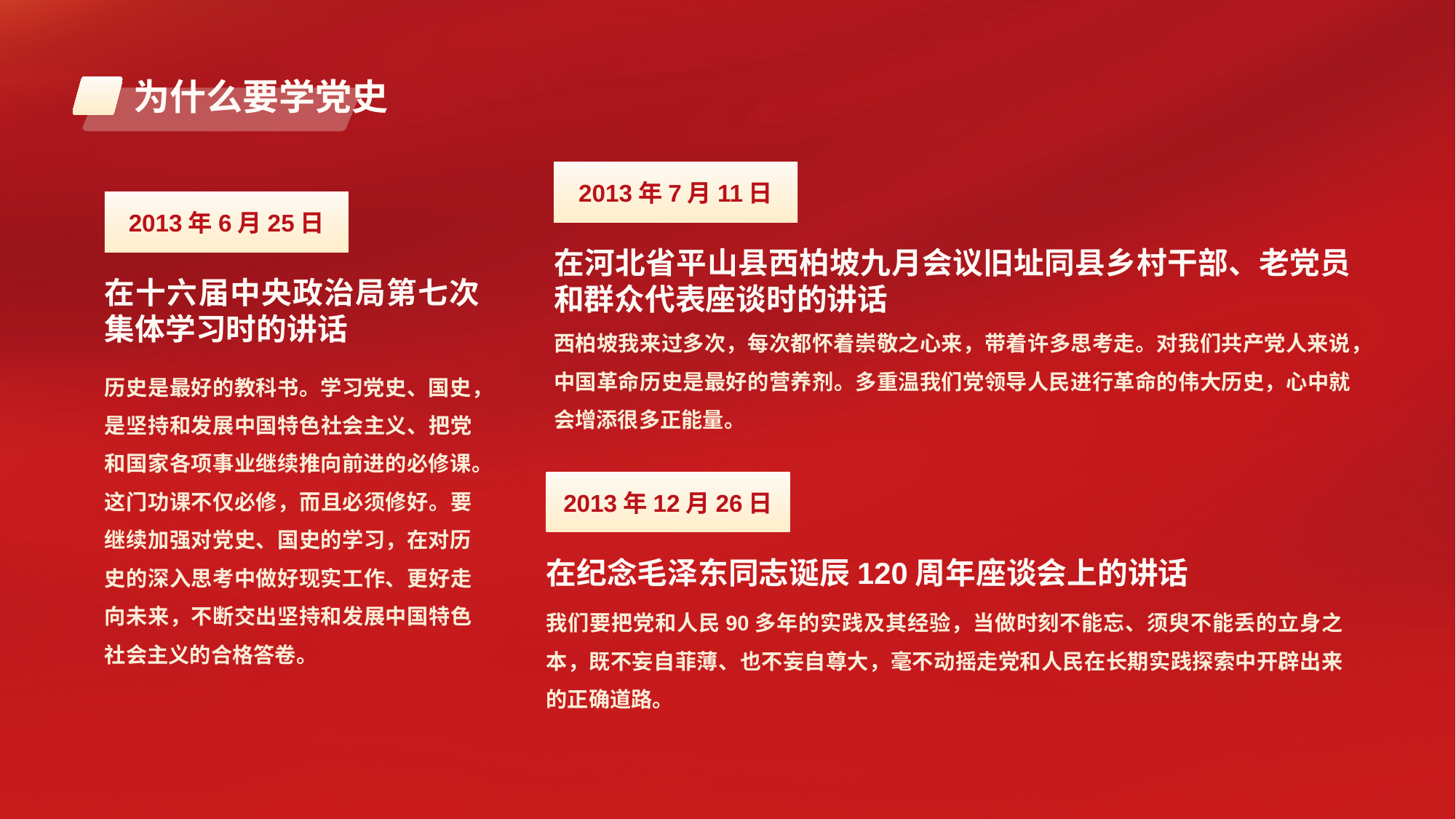

为什么要学党史

2013年7月11日
在河北省平山县西柏坡九月会议旧址同县乡村干部、老党员和群众代表座谈时的讲话
西柏坡我来过多次，每次都怀着崇敬之心来，带着许多思考走。对我们共产党人来说，中国革命历史是最好的营养剂。多重温我们党领导人民进行革命的伟大历史，心中就会增添很多正能量。
2013年6月25日
在十六届中央政治局第七次集体学习时的讲话
历史是最好的教科书。学习党史、国史，是坚持和发展中国特色社会主义、把党和国家各项事业继续推向前进的必修课。这门功课不仅必修，而且必须修好。要继续加强对党史、国史的学习，在对历史的深入思考中做好现实工作、更好走向未来，不断交出坚持和发展中国特色社会主义的合格答卷。
2013年12月26日
在纪念毛泽东同志诞辰120周年座谈会上的讲话
我们要把党和人民90多年的实践及其经验，当做时刻不能忘、须臾不能丢的立身之本，既不妄自菲薄、也不妄自尊大，毫不动摇走党和人民在长期实践探索中开辟出来的正确道路。